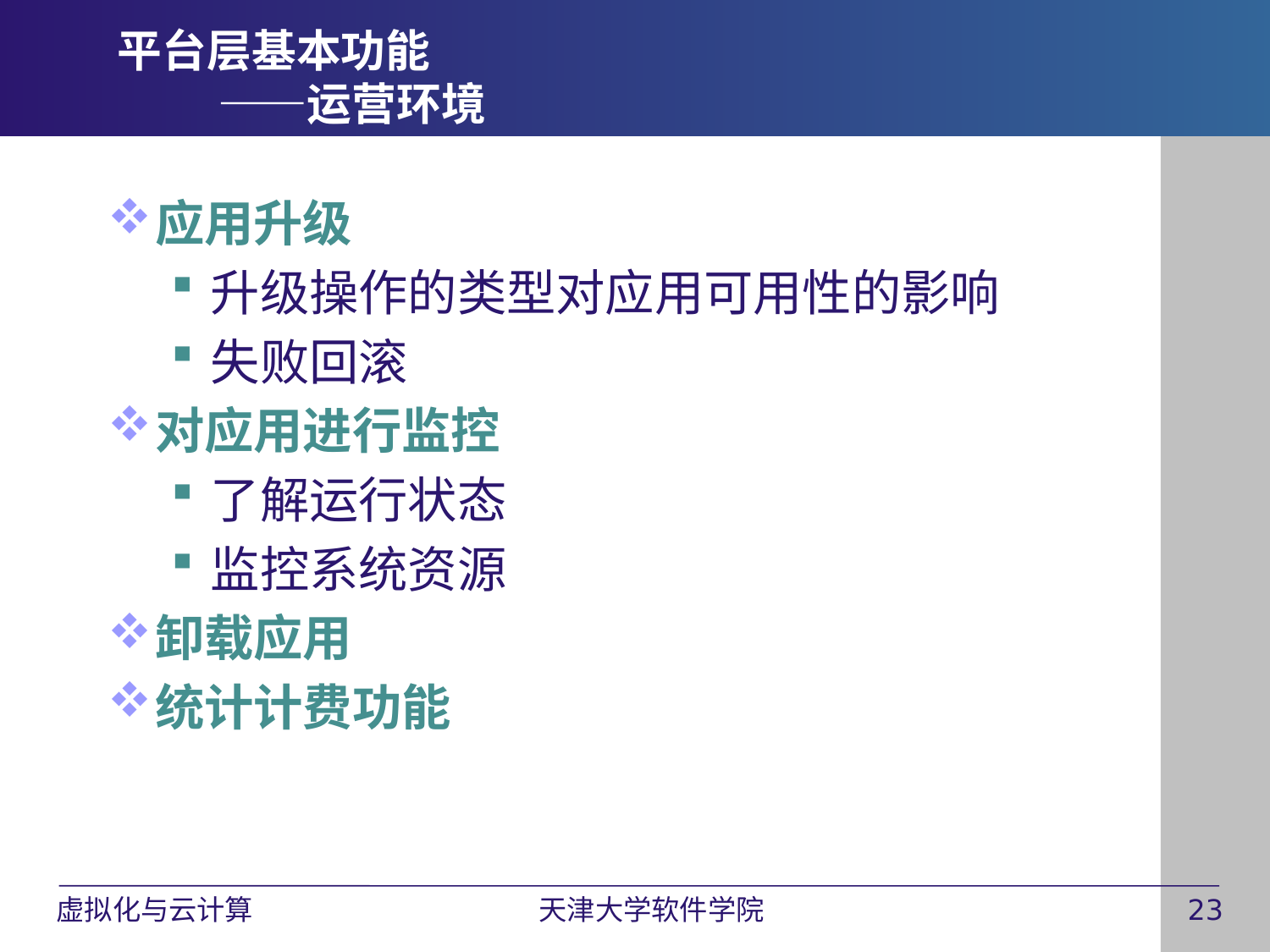

# 平台层基本功能 ——运营环境
应用升级
升级操作的类型对应用可用性的影响
失败回滚
对应用进行监控
了解运行状态
监控系统资源
卸载应用
统计计费功能